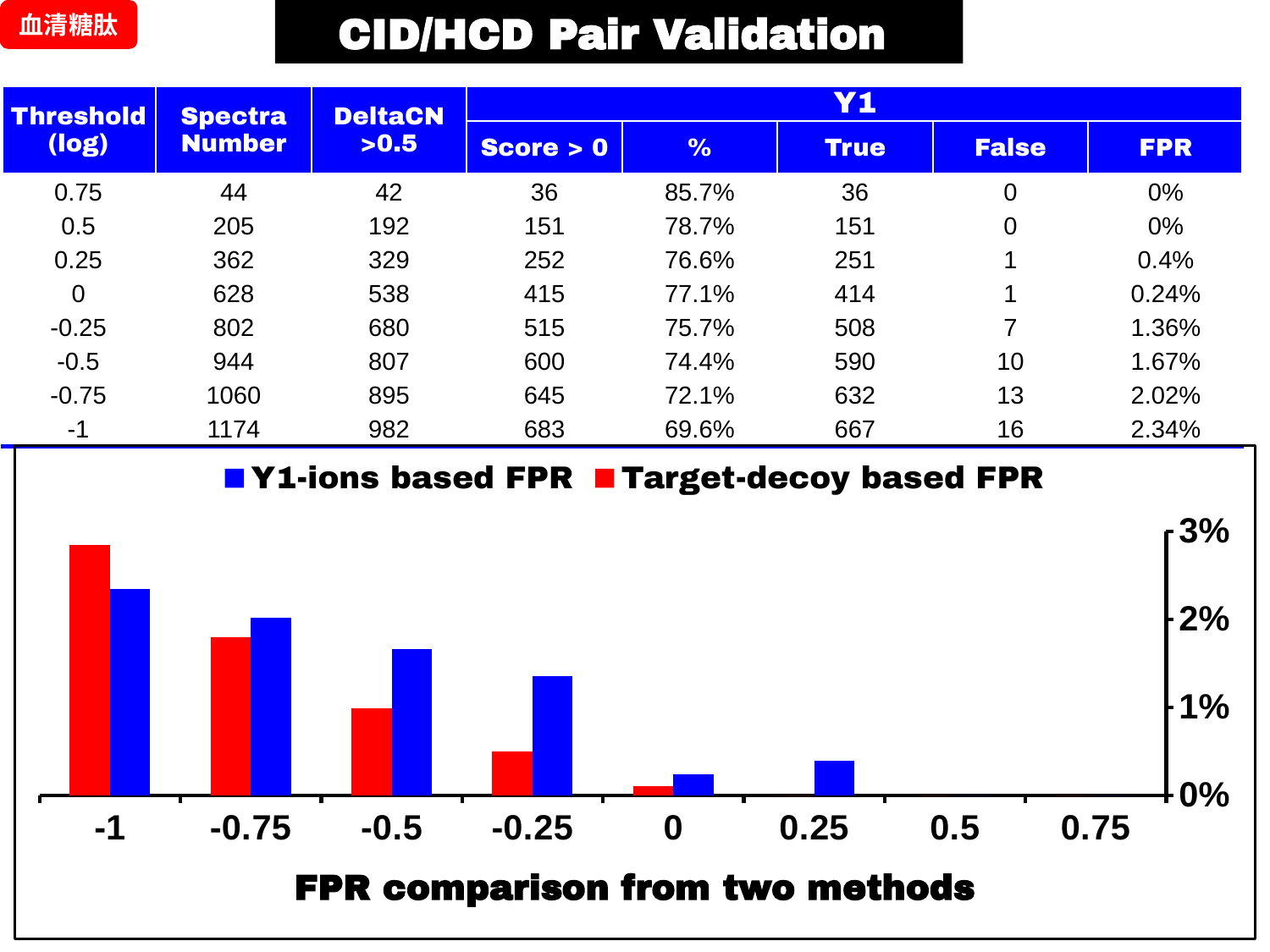

CID/HCD Pair Validation
血清糖肽
| Threshold (log) | Spectra Number | DeltaCN >0.5 | Y1 |  |  |  |  |
| --- | --- | --- | --- | --- | --- | --- | --- |
|  |  |  | Score > 0 | % | True | False | FPR |
| 0.75 | 44 | 42 | 36 | 85.7% | 36 | 0 | 0% |
| 0.5 | 205 | 192 | 151 | 78.7% | 151 | 0 | 0% |
| 0.25 | 362 | 329 | 252 | 76.6% | 251 | 1 | 0.4% |
| 0 | 628 | 538 | 415 | 77.1% | 414 | 1 | 0.24% |
| -0.25 | 802 | 680 | 515 | 75.7% | 508 | 7 | 1.36% |
| -0.5 | 944 | 807 | 600 | 74.4% | 590 | 10 | 1.67% |
| -0.75 | 1060 | 895 | 645 | 72.1% | 632 | 13 | 2.02% |
| -1 | 1174 | 982 | 683 | 69.6% | 667 | 16 | 2.34% |

### Chart

| Category |  |  |
|---|---|---|
| 0.75 | 0.0 | 0.0 |
| 0.5 | 0.0 | 0.0 |
| 0.25 | 0.00396825396825397 | 0.0 |
| 0 | 0.00240963855421687 | 0.00106157112526539 |
| -0.25 | 0.0135922330097087 | 0.00498753117206982 |
| -0.5 | 0.0166666666666667 | 0.00988700564971751 |
| -0.75 | 0.0201550387596899 | 0.0179245283018868 |
| -1 | 0.0234260614934114 | 0.0283929585462805 |